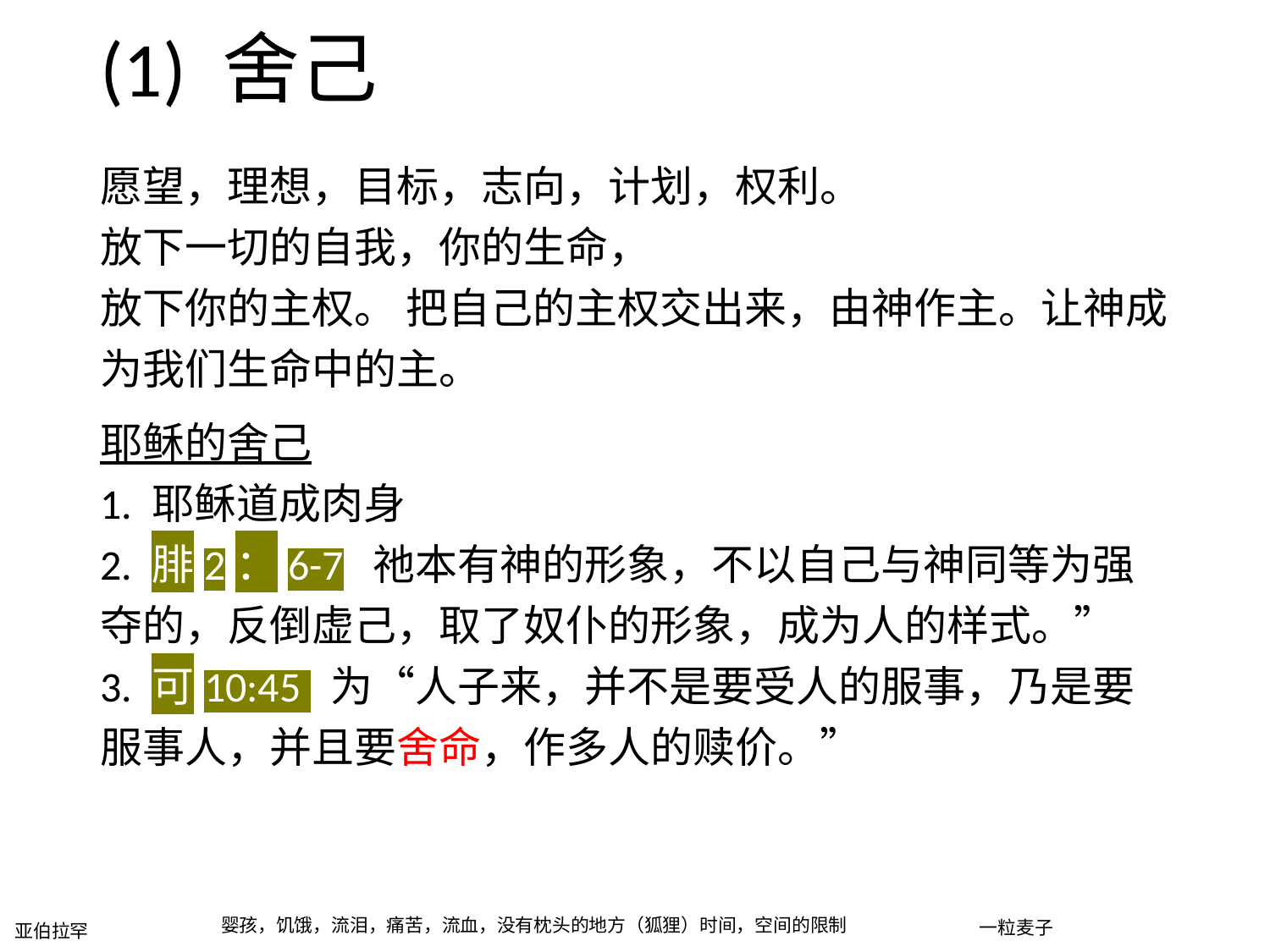

# (1) 舍己
愿望，理想，目标，志向，计划，权利。
放下一切的自我，你的生命，
放下你的主权。 把自己的主权交出来，由神作主。让神成为我们生命中的主。

耶稣的舍己
1. 耶稣道成肉身
2. 腓2：6-7  祂本有神的形象，不以自己与神同等为强夺的，反倒虚己，取了奴仆的形象，成为人的样式。”
3. 可10:45  为“人子来，并不是要受人的服事，乃是要服事人，并且要舍命，作多人的赎价。”
婴孩，饥饿，流泪，痛苦，流血，没有枕头的地方（狐狸）时间，空间的限制
一粒麦子
亚伯拉罕